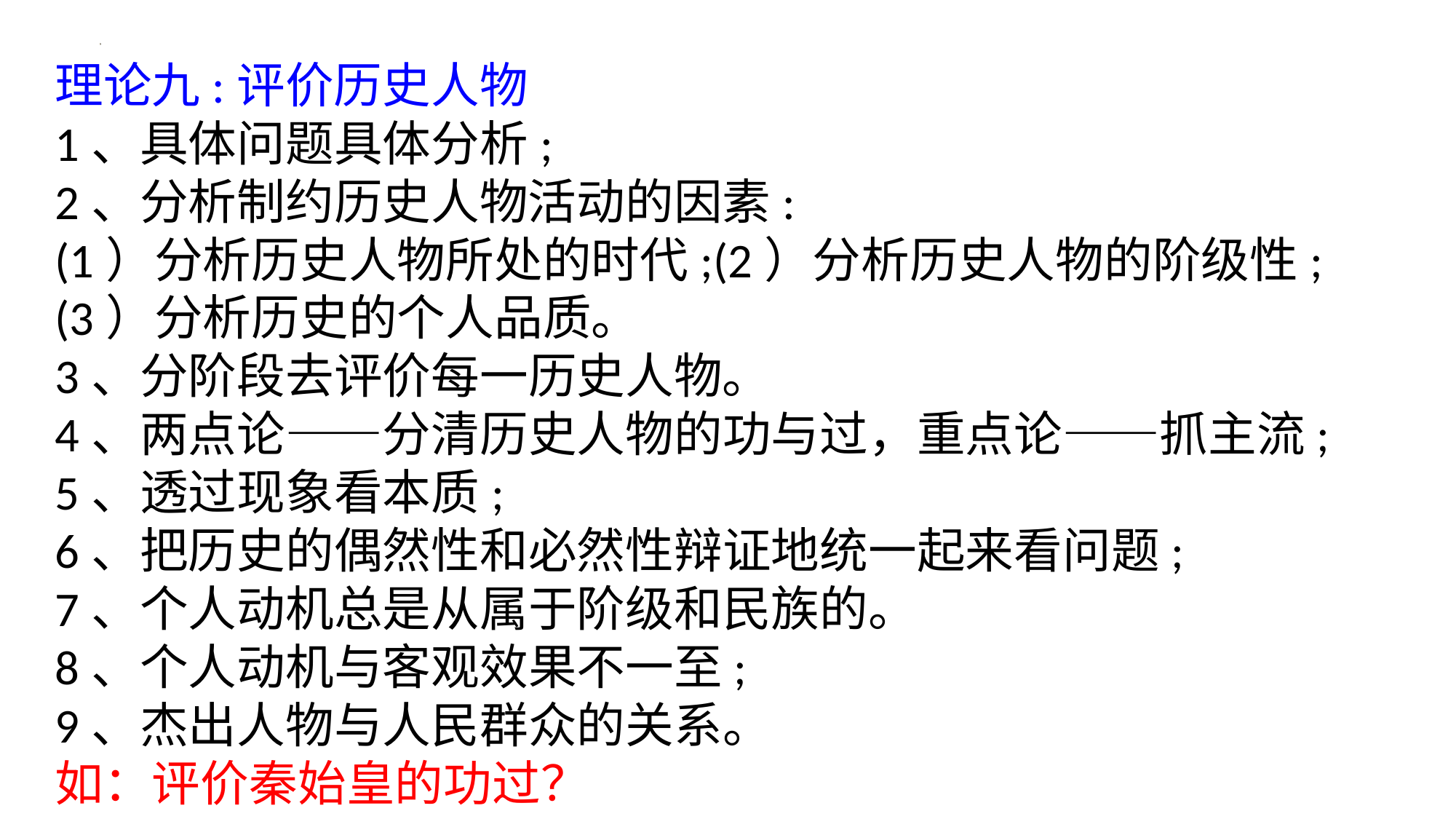

理论九:评价历史人物
1、具体问题具体分析;
2、分析制约历史人物活动的因素:
(1）分析历史人物所处的时代;(2）分析历史人物的阶级性;
(3）分析历史的个人品质。
3、分阶段去评价每一历史人物。
4、两点论——分清历史人物的功与过，重点论——抓主流;
5、透过现象看本质;
6、把历史的偶然性和必然性辩证地统一起来看问题;
7、个人动机总是从属于阶级和民族的。
8、个人动机与客观效果不一至;
9、杰出人物与人民群众的关系。
如：评价秦始皇的功过？